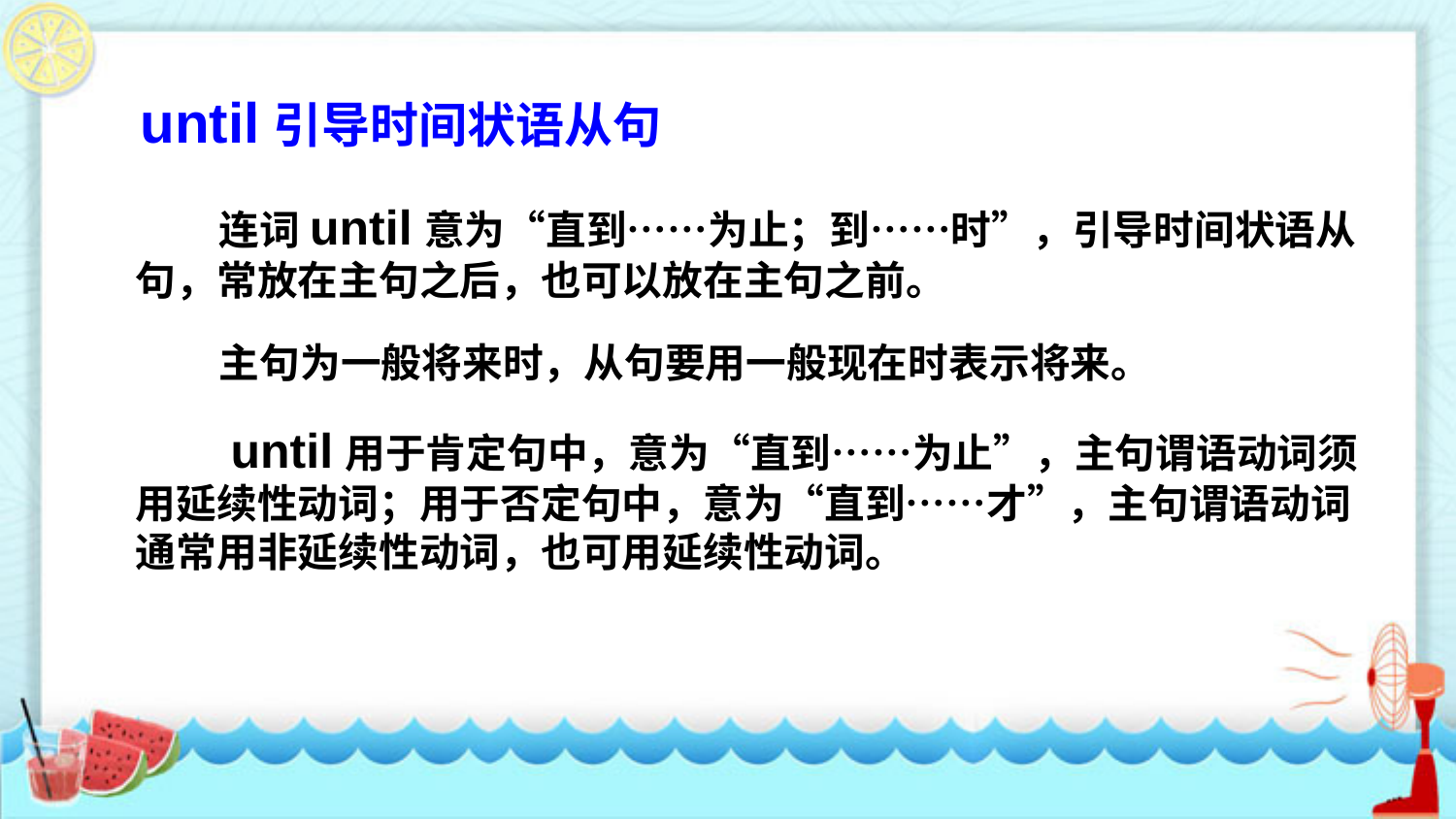

until引导时间状语从句
        连词until意为“直到……为止；到……时”，引导时间状语从句，常放在主句之后，也可以放在主句之前。

        主句为一般将来时，从句要用一般现在时表示将来。

       until用于肯定句中，意为“直到……为止”，主句谓语动词须用延续性动词；用于否定句中，意为“直到……才”，主句谓语动词通常用非延续性动词，也可用延续性动词。